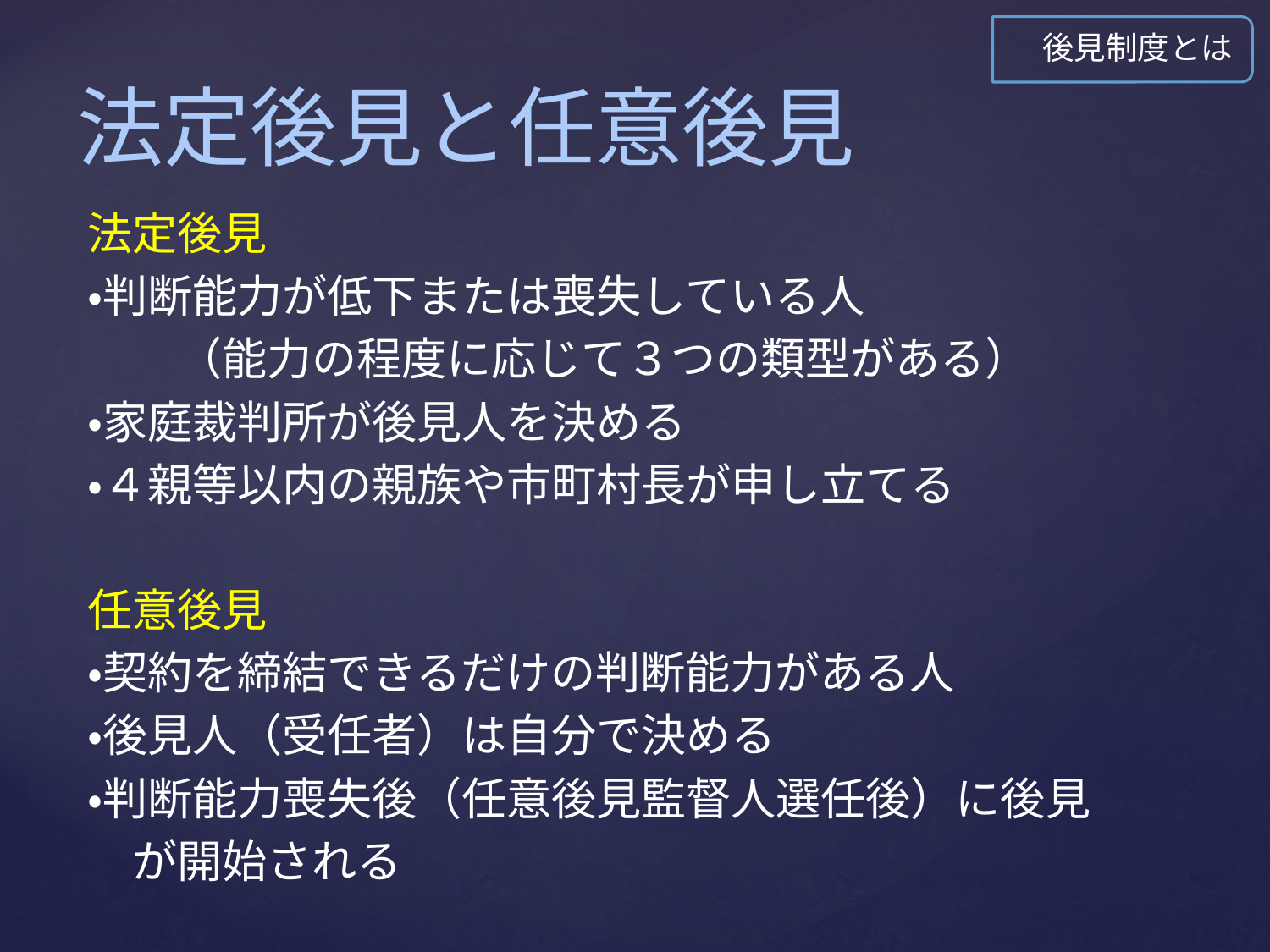

後見制度とは
# 法定後見と任意後見
法定後見
・判断能力が低下または喪失している人
　　（能力の程度に応じて３つの類型がある）
・家庭裁判所が後見人を決める
・４親等以内の親族や市町村長が申し立てる

任意後見
・契約を締結できるだけの判断能力がある人
・後見人（受任者）は自分で決める
・判断能力喪失後（任意後見監督人選任後）に後見
　が開始される